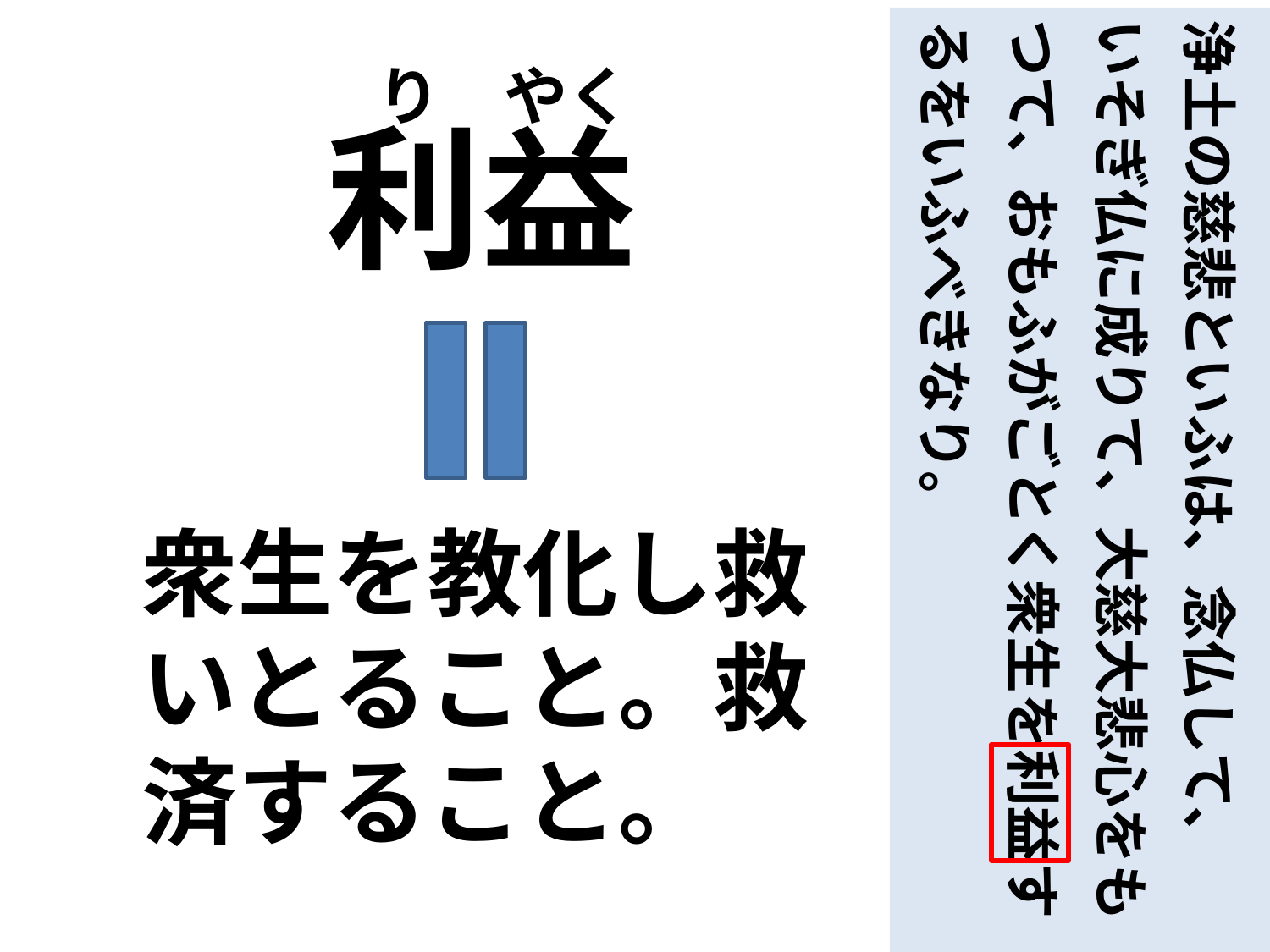

浄土の慈悲といふは、念仏して、
いそぎ仏に成りて、大慈大悲心をもつて、おもふがごとく衆生を利益するをいふべきなり。
り　やく
利益

衆生を教化し救いとること。救済すること。